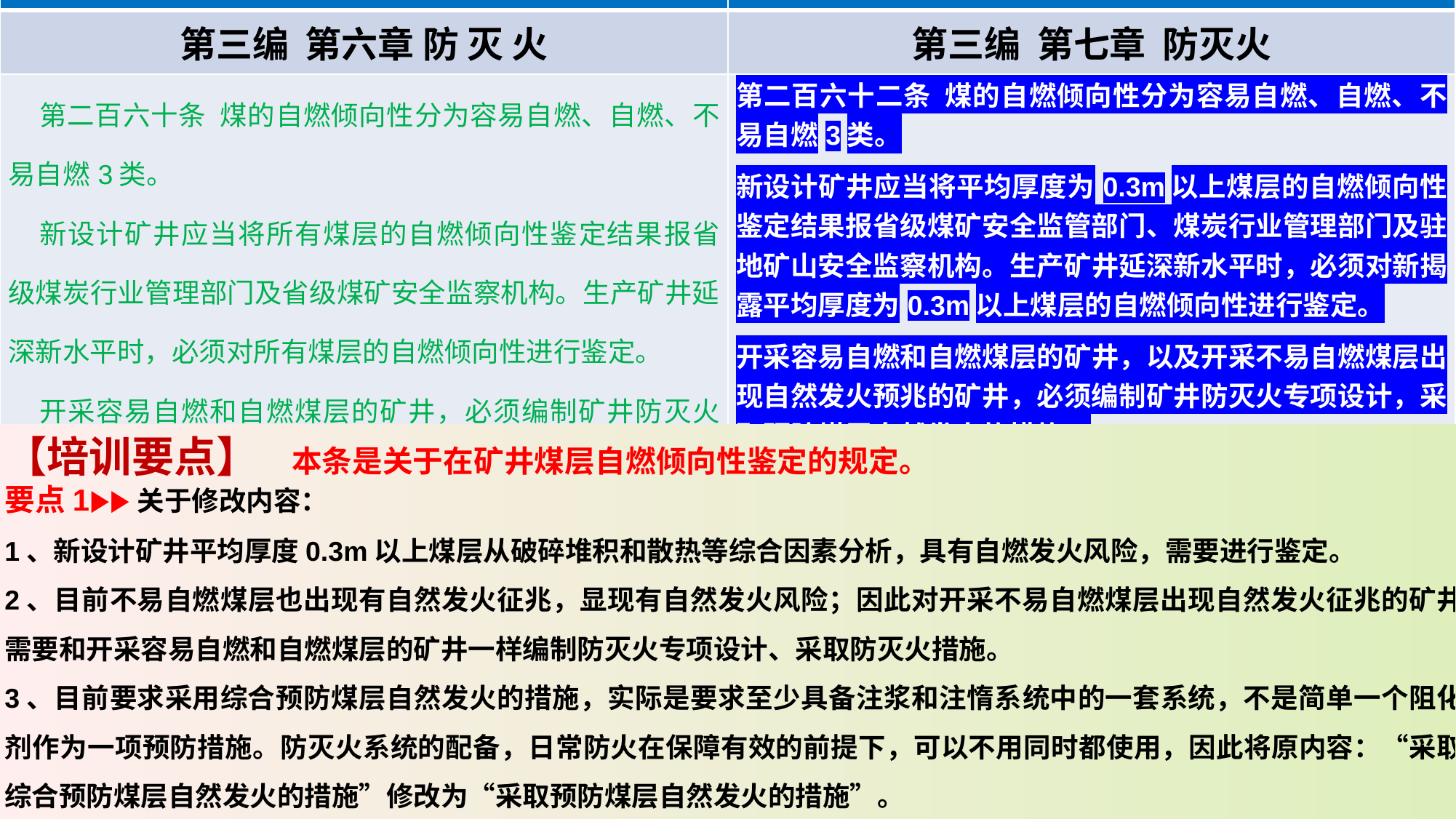

| 《煤矿安全规程》（2022版） | 《煤矿安全规程》（2025版） |
| --- | --- |
| 第三编 第六章 防 灭 火 | 第三编 第七章 防灭火 |
| 第二百六十条 煤的自燃倾向性分为容易自燃、自燃、不易自燃3类。 新设计矿井应当将所有煤层的自燃倾向性鉴定结果报省级煤炭行业管理部门及省级煤矿安全监察机构。生产矿井延深新水平时，必须对所有煤层的自燃倾向性进行鉴定。 开采容易自燃和自燃煤层的矿井，必须编制矿井防灭火专项设计，采取综合预防煤层自然发火的措施。 | 第二百六十二条 煤的自燃倾向性分为容易自燃、自燃、不易自燃3类。 新设计矿井应当将平均厚度为0.3m以上煤层的自燃倾向性鉴定结果报省级煤矿安全监管部门、煤炭行业管理部门及驻地矿山安全监察机构。生产矿井延深新水平时，必须对新揭露平均厚度为0.3m以上煤层的自燃倾向性进行鉴定。 开采容易自燃和自燃煤层的矿井，以及开采不易自燃煤层出现自然发火预兆的矿井，必须编制矿井防灭火专项设计，采取预防煤层自然发火的措施。 |
【培训要点】    本条是关于在矿井煤层自燃倾向性鉴定的规定。
要点1▶▶关于修改内容：
1、新设计矿井平均厚度0.3m以上煤层从破碎堆积和散热等综合因素分析，具有自燃发火风险，需要进行鉴定。
2、目前不易自燃煤层也出现有自然发火征兆，显现有自然发火风险；因此对开采不易自燃煤层出现自然发火征兆的矿井，需要和开采容易自燃和自燃煤层的矿井一样编制防灭火专项设计、采取防灭火措施。
3、目前要求采用综合预防煤层自然发火的措施，实际是要求至少具备注浆和注惰系统中的一套系统，不是简单一个阻化剂作为一项预防措施。防灭火系统的配备，日常防火在保障有效的前提下，可以不用同时都使用，因此将原内容：“采取综合预防煤层自然发火的措施”修改为“采取预防煤层自然发火的措施”。